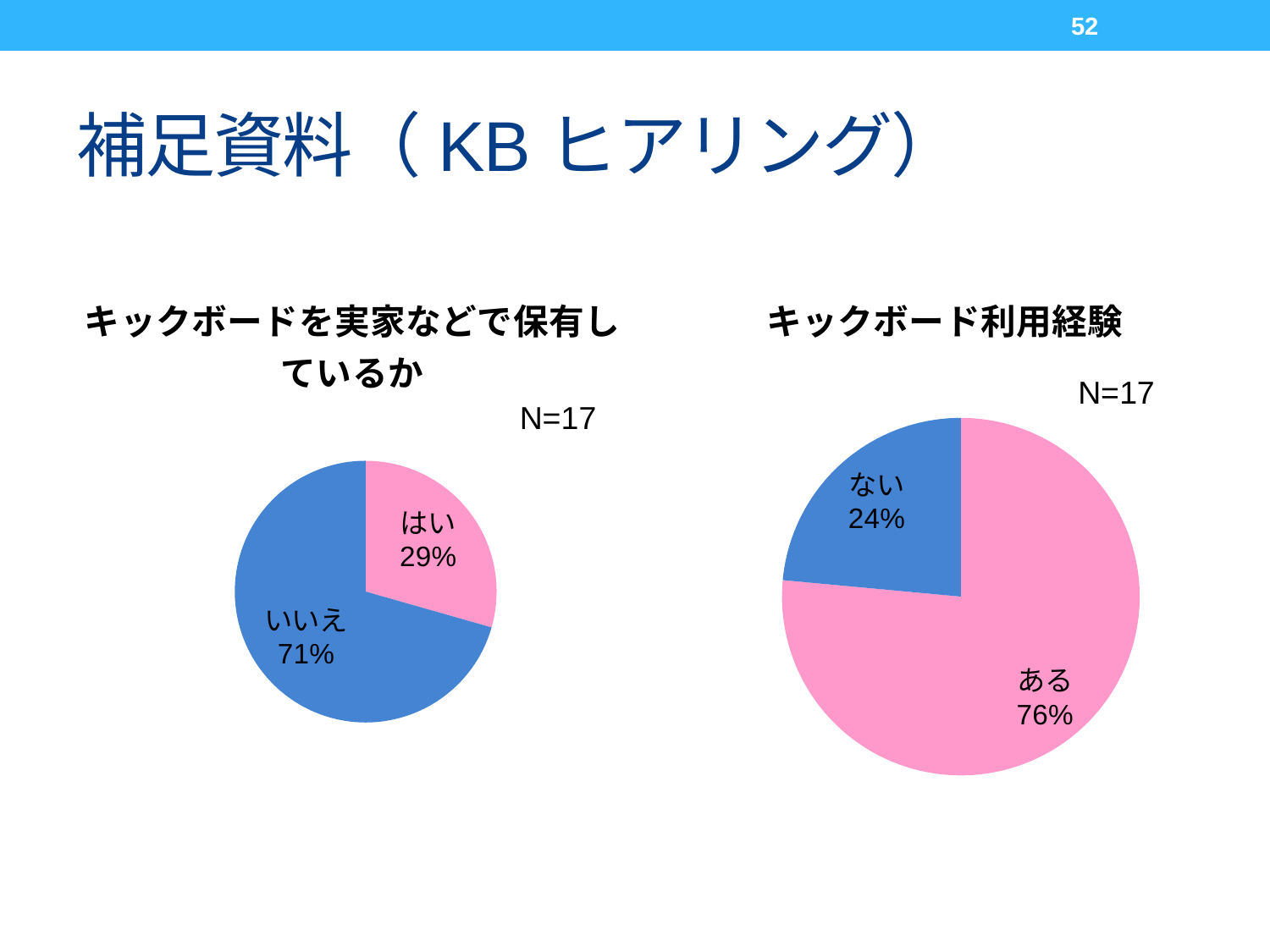

52
# 補足資料（KBヒアリング）

### Chart: キックボードを実家などで保有しているか

| Category |  |
|---|---|
| ある | 5.0 |
| ない | 12.0 |

### Chart: キックボード利用経験

| Category |  |
|---|---|
| ある | 13.0 |
| ない | 4.0 |
N=17
N=17